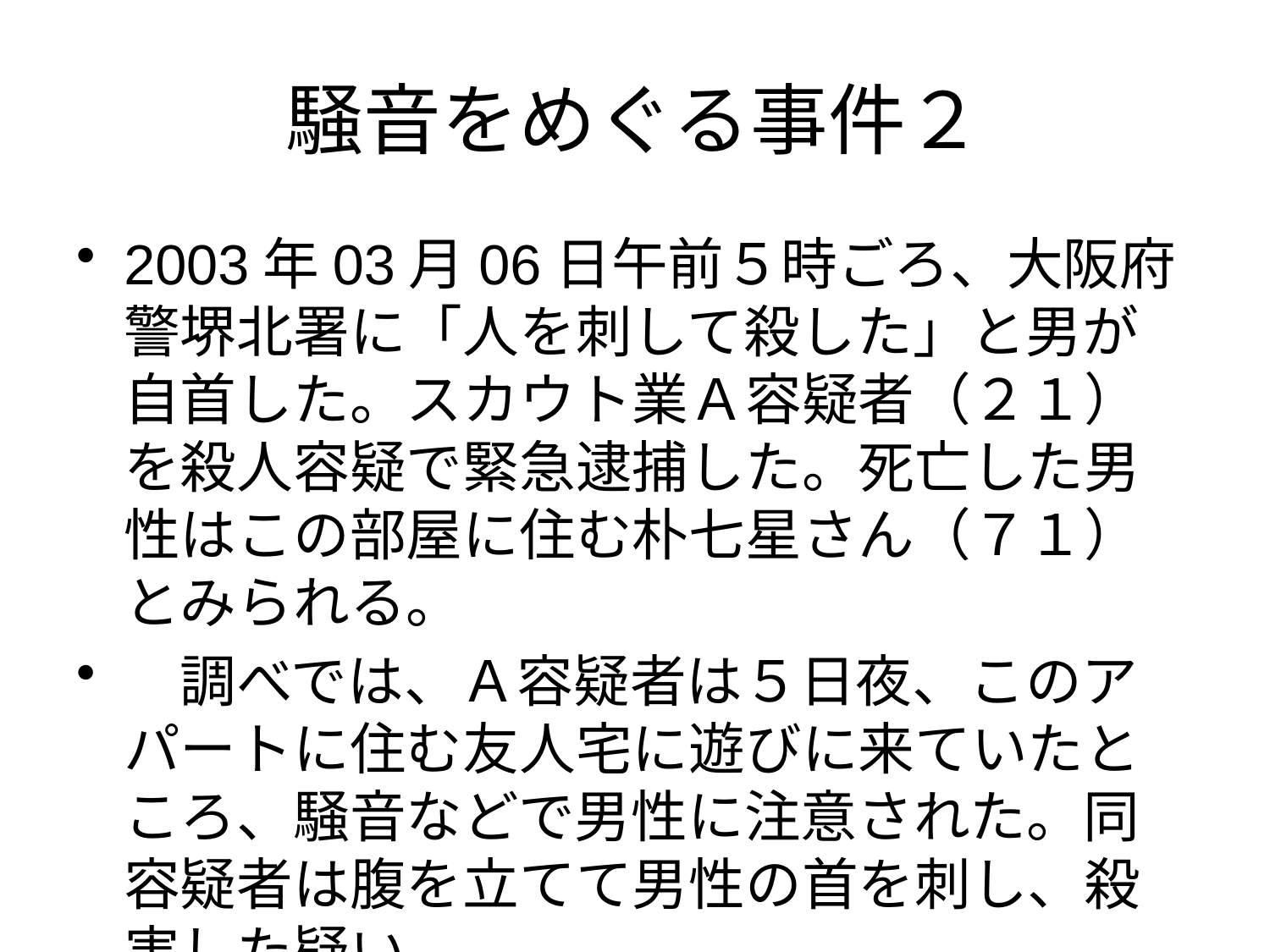

# 騒音をめぐる事件２
2003年03月06日午前５時ごろ、大阪府警堺北署に「人を刺して殺した」と男が自首した。スカウト業Ａ容疑者（２１）を殺人容疑で緊急逮捕した。死亡した男性はこの部屋に住む朴七星さん（７１）とみられる。
　調べでは、Ａ容疑者は５日夜、このアパートに住む友人宅に遊びに来ていたところ、騒音などで男性に注意された。同容疑者は腹を立てて男性の首を刺し、殺害した疑い。